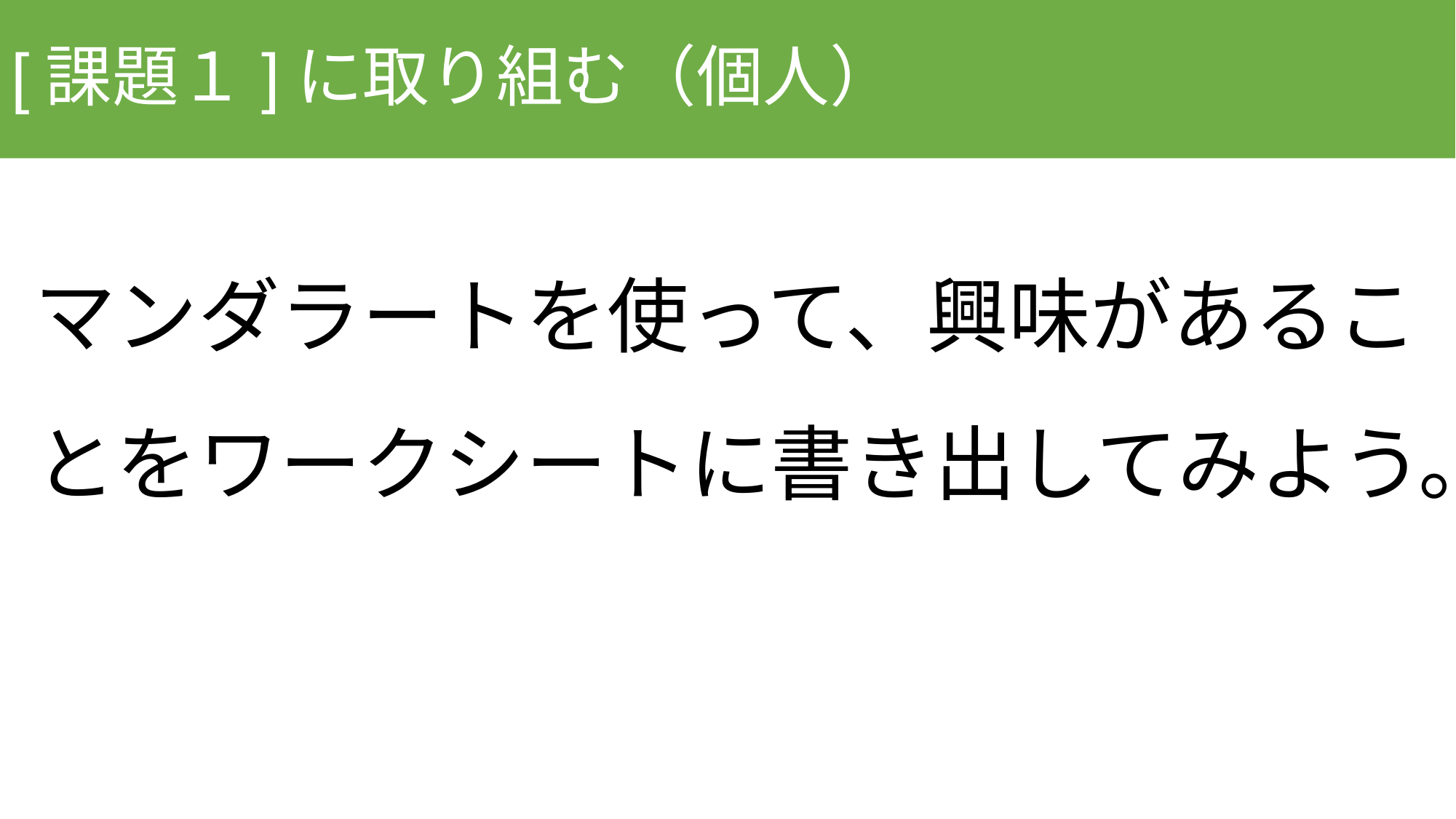

# [課題１]に取り組む（個人）
マンダラートを使って、興味があることをワークシートに書き出してみよう。